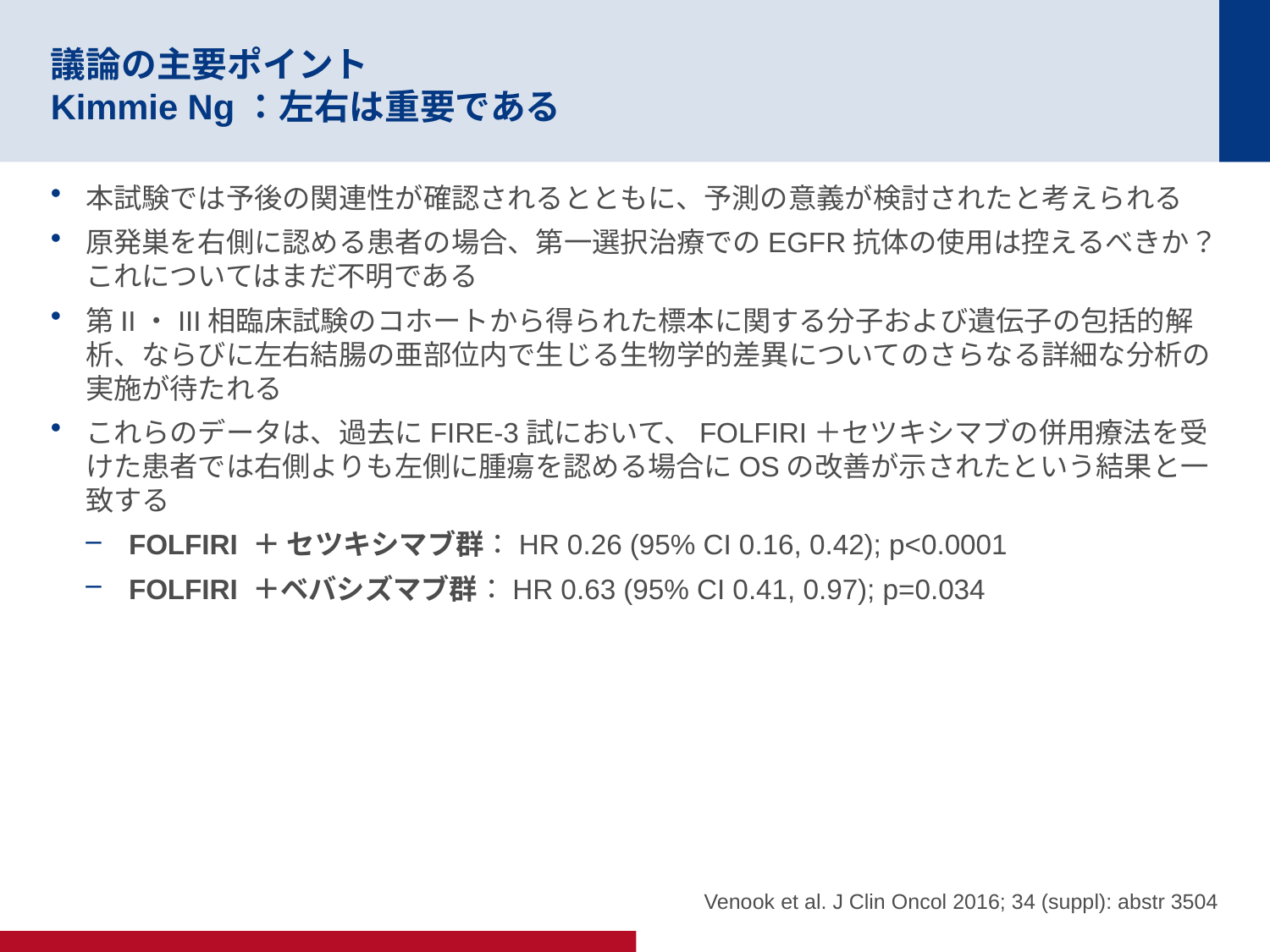

# 議論の主要ポイント Kimmie Ng：左右は重要である
本試験では予後の関連性が確認されるとともに、予測の意義が検討されたと考えられる
原発巣を右側に認める患者の場合、第一選択治療でのEGFR抗体の使用は控えるべきか？ これについてはまだ不明である
第II・III相臨床試験のコホートから得られた標本に関する分子および遺伝子の包括的解析、ならびに左右結腸の亜部位内で生じる生物学的差異についてのさらなる詳細な分析の実施が待たれる
これらのデータは、過去にFIRE-3試において、FOLFIRI＋セツキシマブの併用療法を受けた患者では右側よりも左側に腫瘍を認める場合にOSの改善が示されたという結果と一致する
FOLFIRI ＋ セツキシマブ群：HR 0.26 (95% CI 0.16, 0.42); p<0.0001
FOLFIRI ＋ベバシズマブ群：HR 0.63 (95% CI 0.41, 0.97); p=0.034
 Venook et al. J Clin Oncol 2016; 34 (suppl): abstr 3504